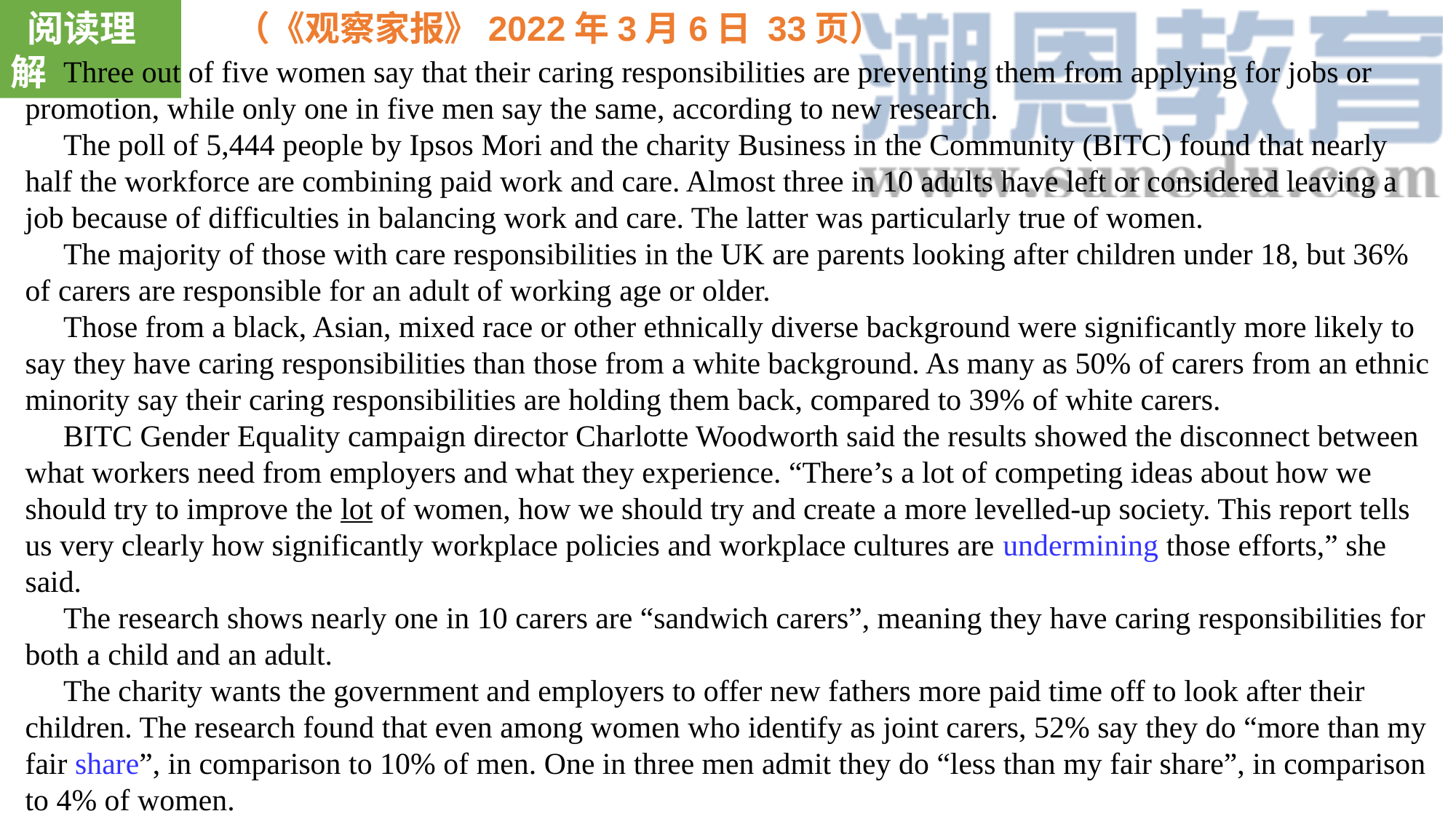

阅读理解
（《观察家报》2022年3月6日 33页）
     Three out of five women say that their caring responsibilities are preventing them from applying for jobs or promotion, while only one in five men say the same, according to new research.
     The poll of 5,444 people by Ipsos Mori and the charity Business in the Community (BITC) found that nearly half the workforce are combining paid work and care. Almost three in 10 adults have left or considered leaving a job because of difficulties in balancing work and care. The latter was particularly true of women.
     The majority of those with care responsibilities in the UK are parents looking after children under 18, but 36% of carers are responsible for an adult of working age or older.
     Those from a black, Asian, mixed race or other ethnically diverse background were significantly more likely to say they have caring responsibilities than those from a white background. As many as 50% of carers from an ethnic minority say their caring responsibilities are holding them back, compared to 39% of white carers.
     BITC Gender Equality campaign director Charlotte Woodworth said the results showed the disconnect between what workers need from employers and what they experience. “There’s a lot of competing ideas about how we should try to improve the lot of women, how we should try and create a more levelled-up society. This report tells us very clearly how significantly workplace policies and workplace cultures are undermining those efforts,” she said.
     The research shows nearly one in 10 carers are “sandwich carers”, meaning they have caring responsibilities for both a child and an adult.
     The charity wants the government and employers to offer new fathers more paid time off to look after their children. The research found that even among women who identify as joint carers, 52% say they do “more than my fair share”, in comparison to 10% of men. One in three men admit they do “less than my fair share”, in comparison to 4% of women.